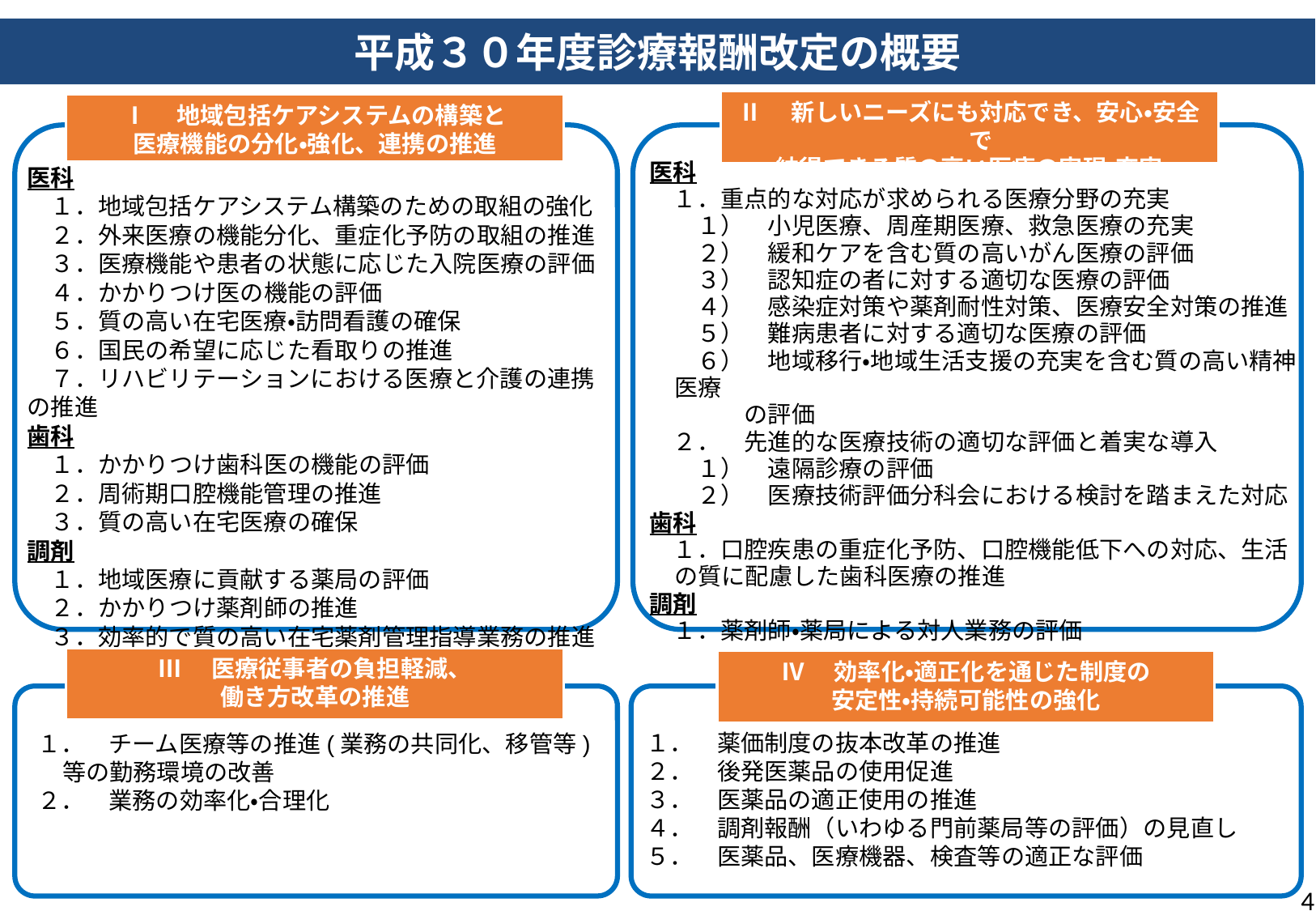

平成３０年度診療報酬改定の概要
Ⅱ　新しいニーズにも対応でき、安心・安全で
納得できる質の高い医療の実現・充実
Ⅰ　地域包括ケアシステムの構築と
医療機能の分化・強化、連携の推進

医科
　１．重点的な対応が求められる医療分野の充実
　　１）　小児医療、周産期医療、救急医療の充実
　　２）　緩和ケアを含む質の高いがん医療の評価
　　３）　認知症の者に対する適切な医療の評価
　　４）　感染症対策や薬剤耐性対策、医療安全対策の推進
　　５）　難病患者に対する適切な医療の評価
　　６）　地域移行・地域生活支援の充実を含む質の高い精神医療
　　　　の評価
　２．　先進的な医療技術の適切な評価と着実な導入
　　１）　遠隔診療の評価
　　２）　医療技術評価分科会における検討を踏まえた対応
歯科
　１．口腔疾患の重症化予防、口腔機能低下への対応、生活の質に配慮した歯科医療の推進
調剤
　１．薬剤師・薬局による対人業務の評価
医科
　１．地域包括ケアシステム構築のための取組の強化
　２．外来医療の機能分化、重症化予防の取組の推進
　３．医療機能や患者の状態に応じた入院医療の評価
　４．かかりつけ医の機能の評価
　５．質の高い在宅医療・訪問看護の確保
　６．国民の希望に応じた看取りの推進
　７．リハビリテーションにおける医療と介護の連携の推進
歯科
　１．かかりつけ歯科医の機能の評価
　２．周術期口腔機能管理の推進
　３．質の高い在宅医療の確保
調剤
　１．地域医療に貢献する薬局の評価
　２．かかりつけ薬剤師の推進
　３．効率的で質の高い在宅薬剤管理指導業務の推進
Ⅲ　医療従事者の負担軽減、
働き方改革の推進
Ⅳ　効率化・適正化を通じた制度の
安定性・持続可能性の強化

１．　薬価制度の抜本改革の推進
２．　後発医薬品の使用促進
３．　医薬品の適正使用の推進
４．　調剤報酬（いわゆる門前薬局等の評価）の見直し
５．　医薬品、医療機器、検査等の適正な評価
１．　チーム医療等の推進(業務の共同化、移管等)等の勤務環境の改善
２．　業務の効率化・合理化
4